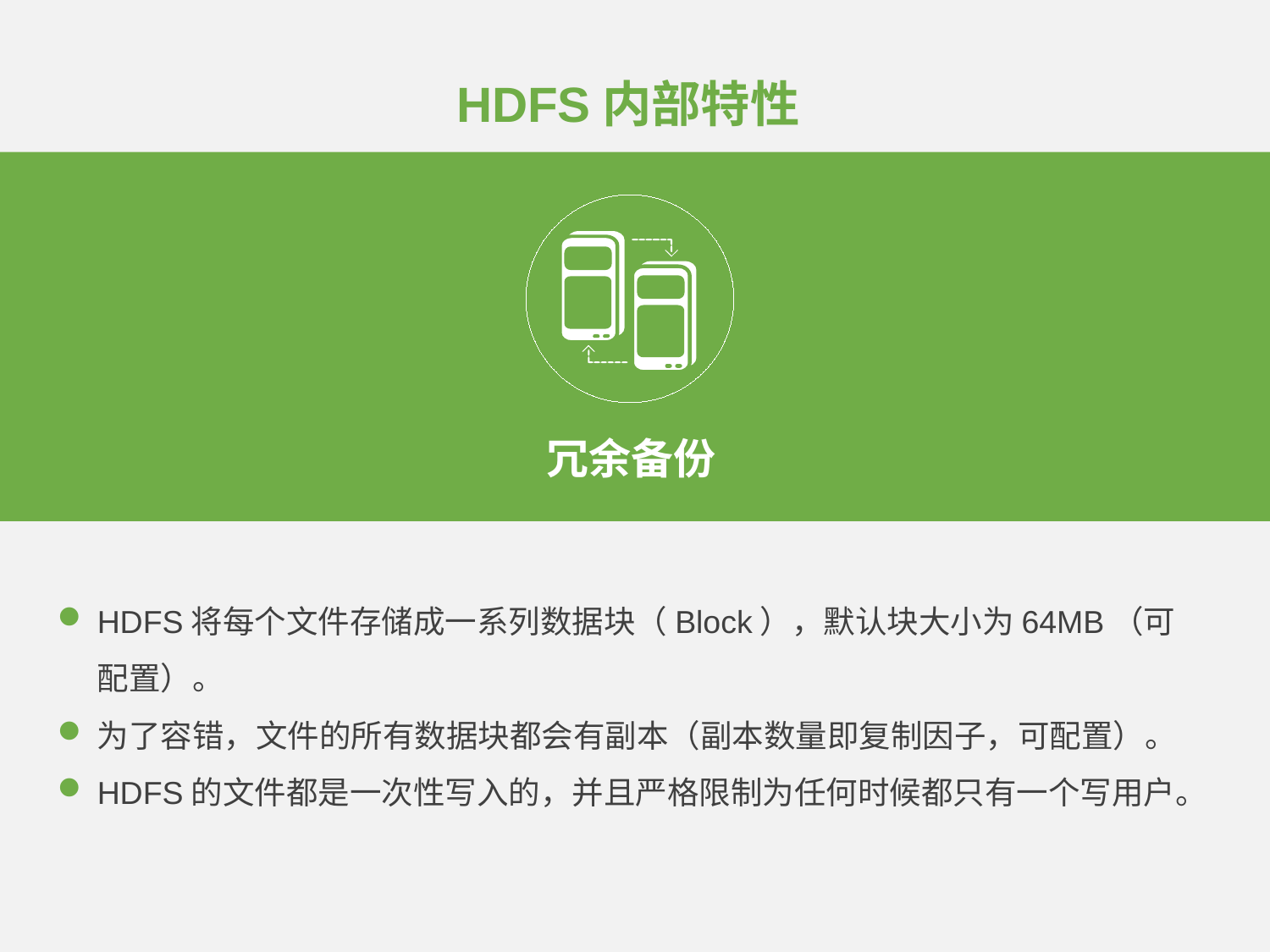

HDFS内部特性

冗余备份
HDFS将每个文件存储成一系列数据块（Block），默认块大小为64MB（可配置）。
为了容错，文件的所有数据块都会有副本（副本数量即复制因子，可配置）。
HDFS的文件都是一次性写入的，并且严格限制为任何时候都只有一个写用户。